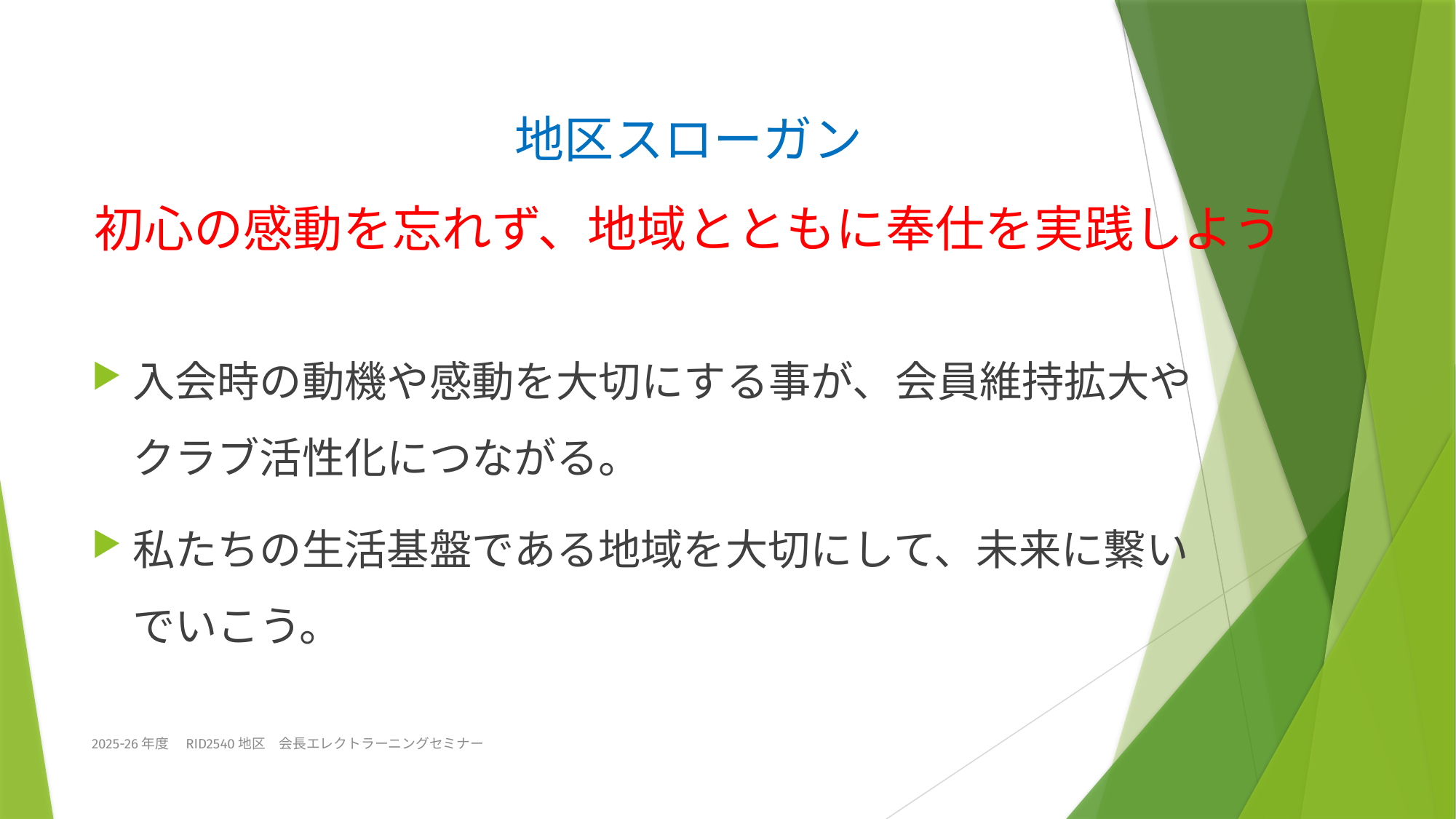

# 地区スローガン 初心の感動を忘れず、地域とともに奉仕を実践しよう
入会時の動機や感動を大切にする事が、会員維持拡大やクラブ活性化につながる。
私たちの生活基盤である地域を大切にして、未来に繋いでいこう。

2025-26年度　RID2540地区　会長エレクトラーニングセミナー